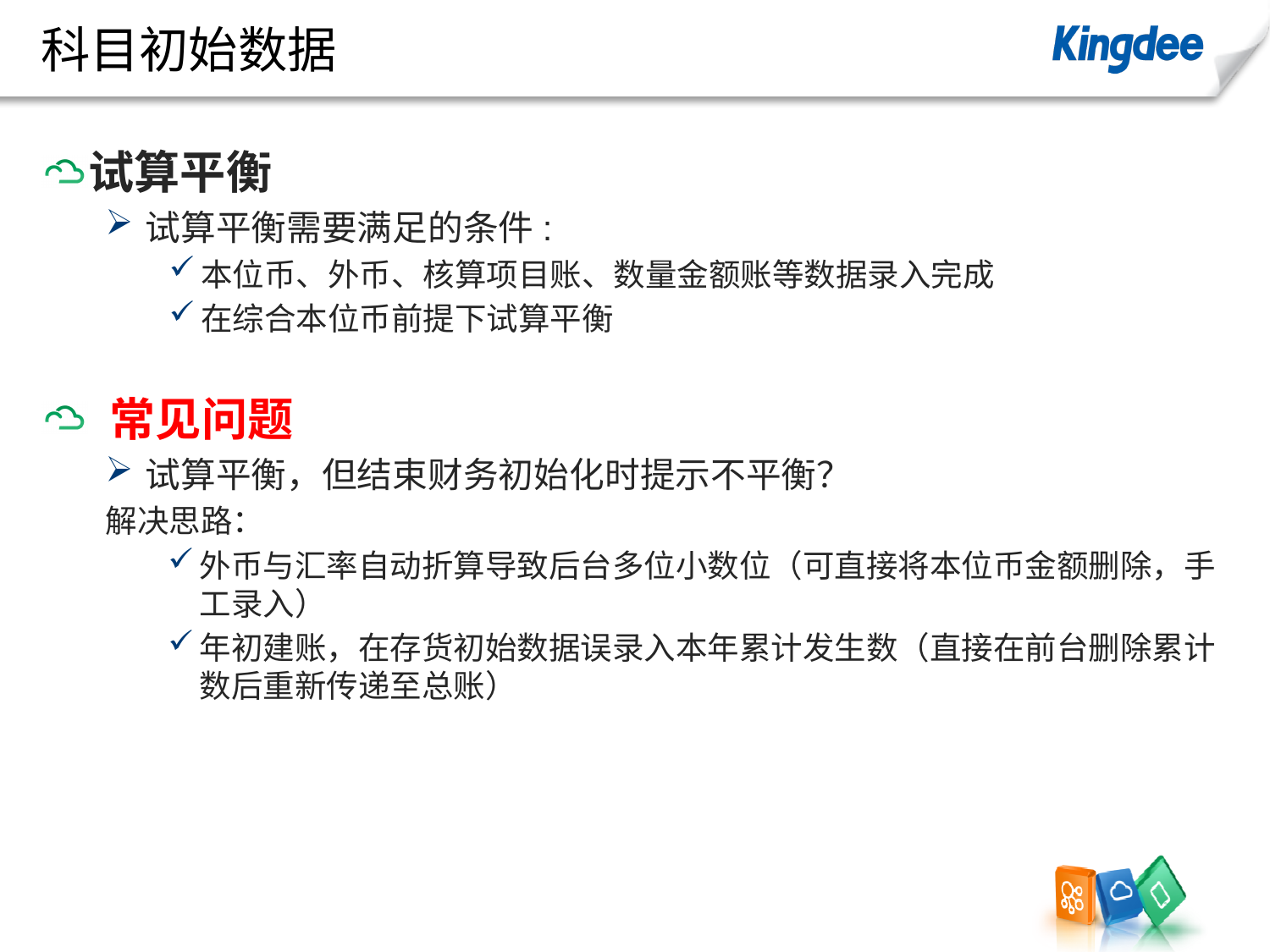

# 科目初始数据
试算平衡
试算平衡需要满足的条件:
本位币、外币、核算项目账、数量金额账等数据录入完成
在综合本位币前提下试算平衡

 常见问题
试算平衡，但结束财务初始化时提示不平衡？
解决思路：
外币与汇率自动折算导致后台多位小数位（可直接将本位币金额删除，手工录入）
年初建账，在存货初始数据误录入本年累计发生数（直接在前台删除累计数后重新传递至总账）